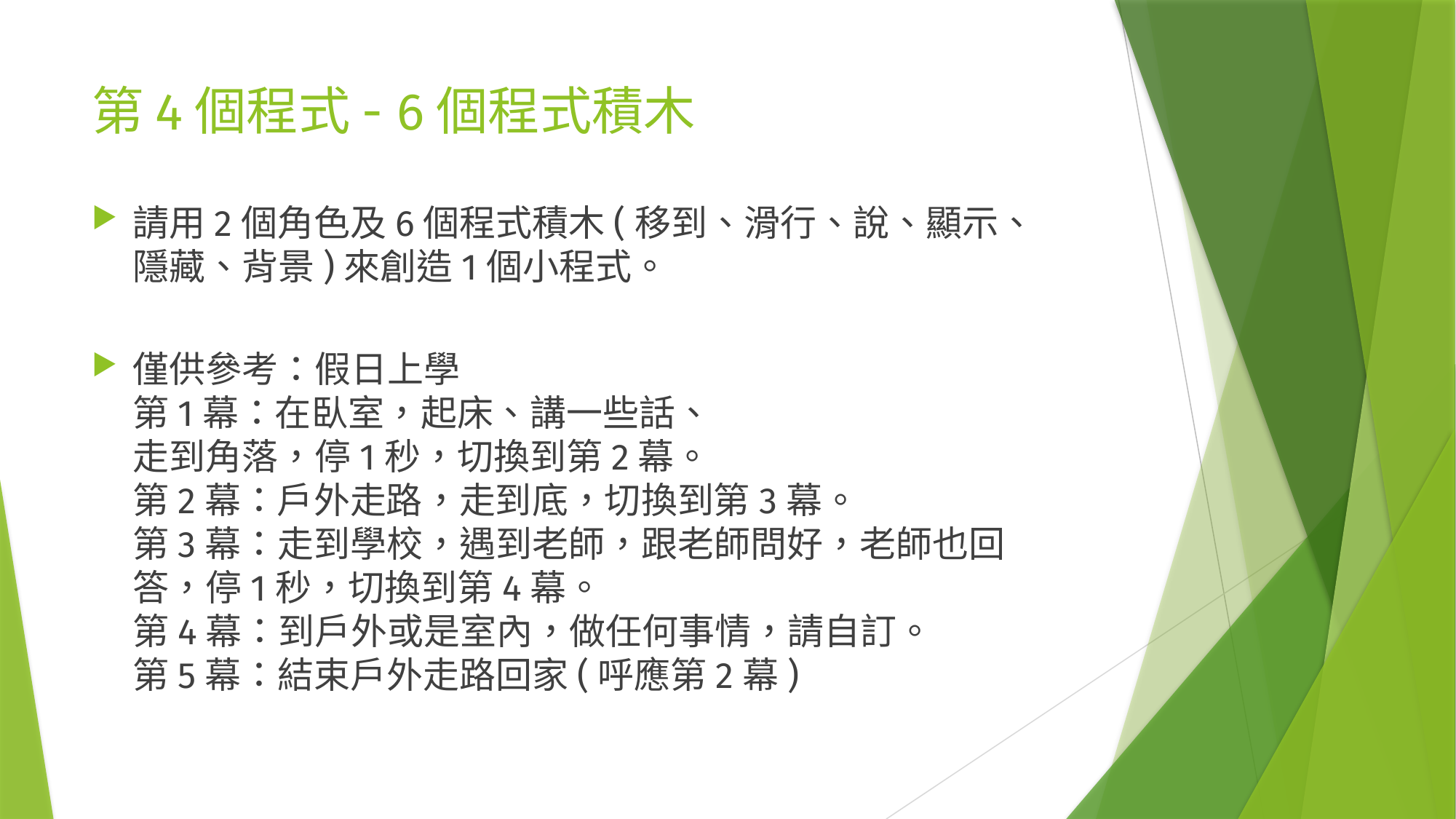

# 第4個程式- 6個程式積木
請用2個角色及6個程式積木(移到、滑行、說、顯示、隱藏、背景)來創造1個小程式。
僅供參考：假日上學
第1幕：在臥室，起床、講一些話、
走到角落，停1秒，切換到第2幕。
第2幕：戶外走路，走到底，切換到第3幕。
第3幕：走到學校，遇到老師，跟老師問好，老師也回答，停1秒，切換到第4幕。
第4幕：到戶外或是室內，做任何事情，請自訂。
第5幕：結束戶外走路回家(呼應第2幕)